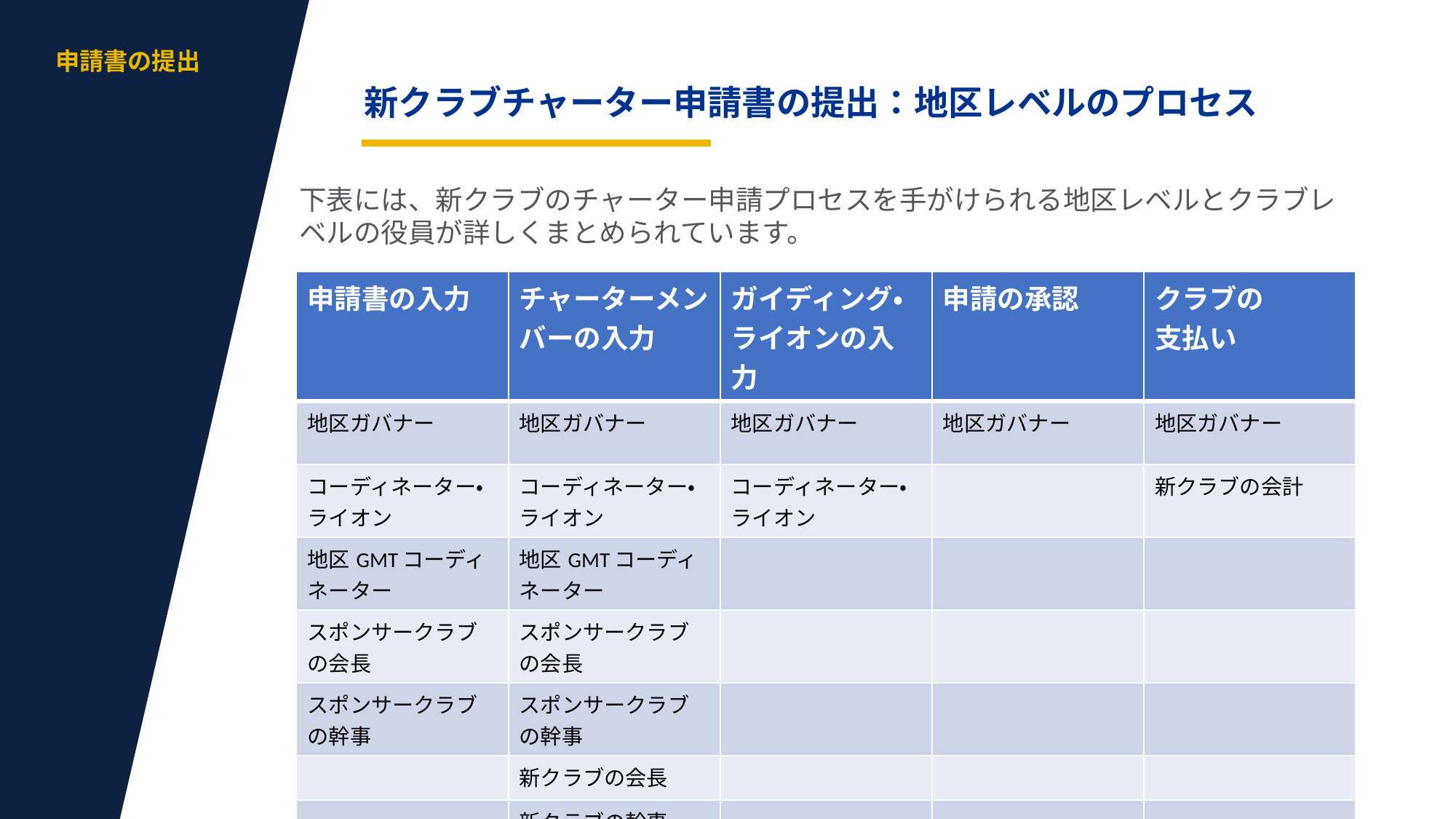

aa

申請書の提出
新クラブチャーター申請書の提出：地区レベルのプロセス

下表には、新クラブのチャーター申請プロセスを手がけられる地区レベルとクラブレベルの役員が詳しくまとめられています。
| 申請書の入力 | チャーターメンバーの入力 | ガイディング・ライオンの入力 | 申請の承認 | クラブの 支払い |
| --- | --- | --- | --- | --- |
| 地区ガバナー | 地区ガバナー | 地区ガバナー | 地区ガバナー | 地区ガバナー |
| コーディネーター・ライオン | コーディネーター・ライオン | コーディネーター・ライオン |  | 新クラブの会計 |
| 地区GMTコーディネーター | 地区GMTコーディネーター |  |  |  |
| スポンサークラブの会長 | スポンサークラブの会長 |  |  |  |
| スポンサークラブの幹事 | スポンサークラブの幹事 |  |  |  |
|  | 新クラブの会長 |  |  |  |
|  | 新クラブの幹事 |  |  |  |
9